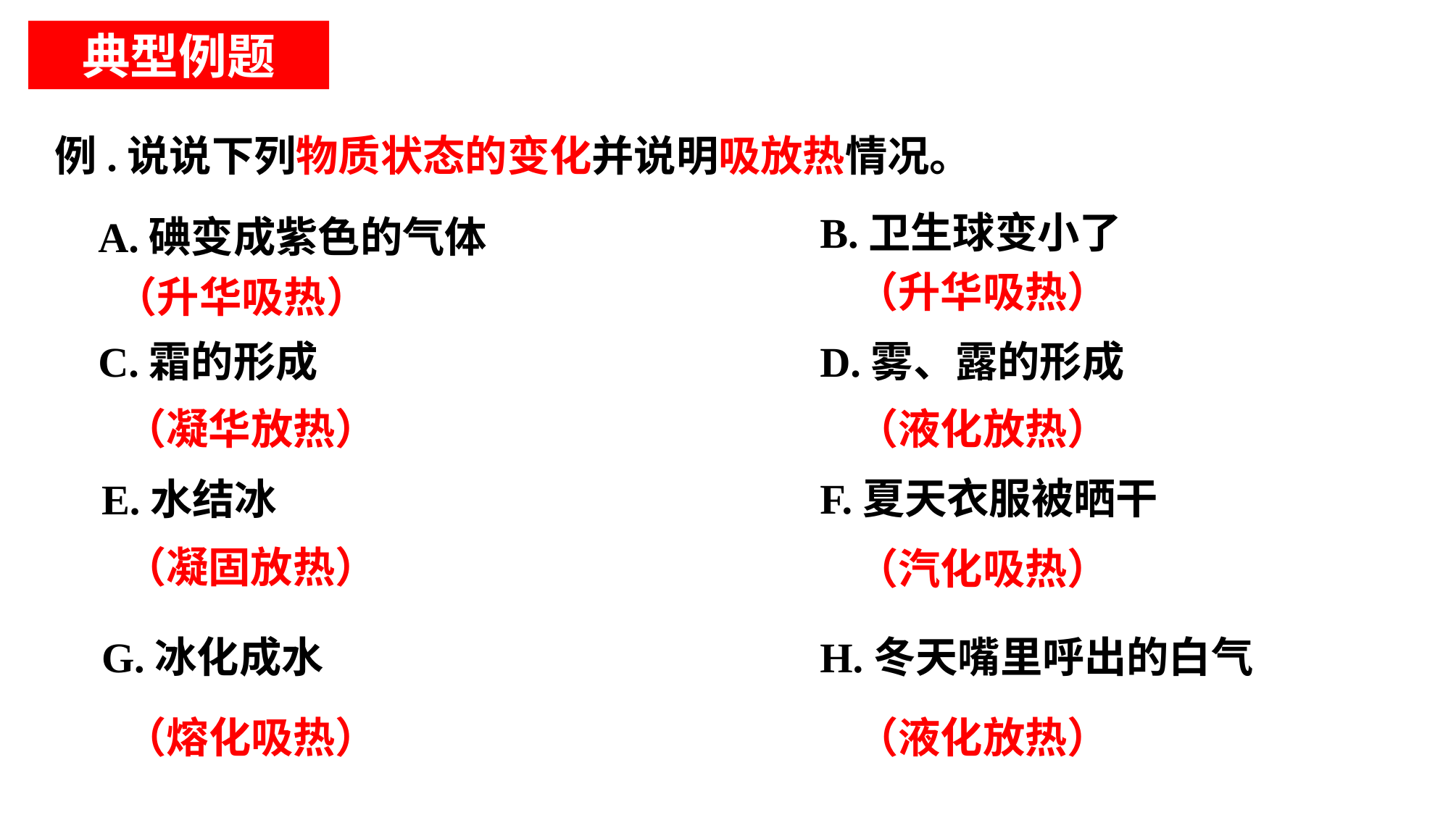

典型例题

例.说说下列物质状态的变化并说明吸放热情况。
B.卫生球变小了
A.碘变成紫色的气体
（升华吸热）
（升华吸热）
C.霜的形成
D.雾、露的形成
（凝华放热）
（液化放热）
F.夏天衣服被晒干
E.水结冰
（凝固放热）
（汽化吸热）
G.冰化成水
H.冬天嘴里呼出的白气
（熔化吸热）
（液化放热）